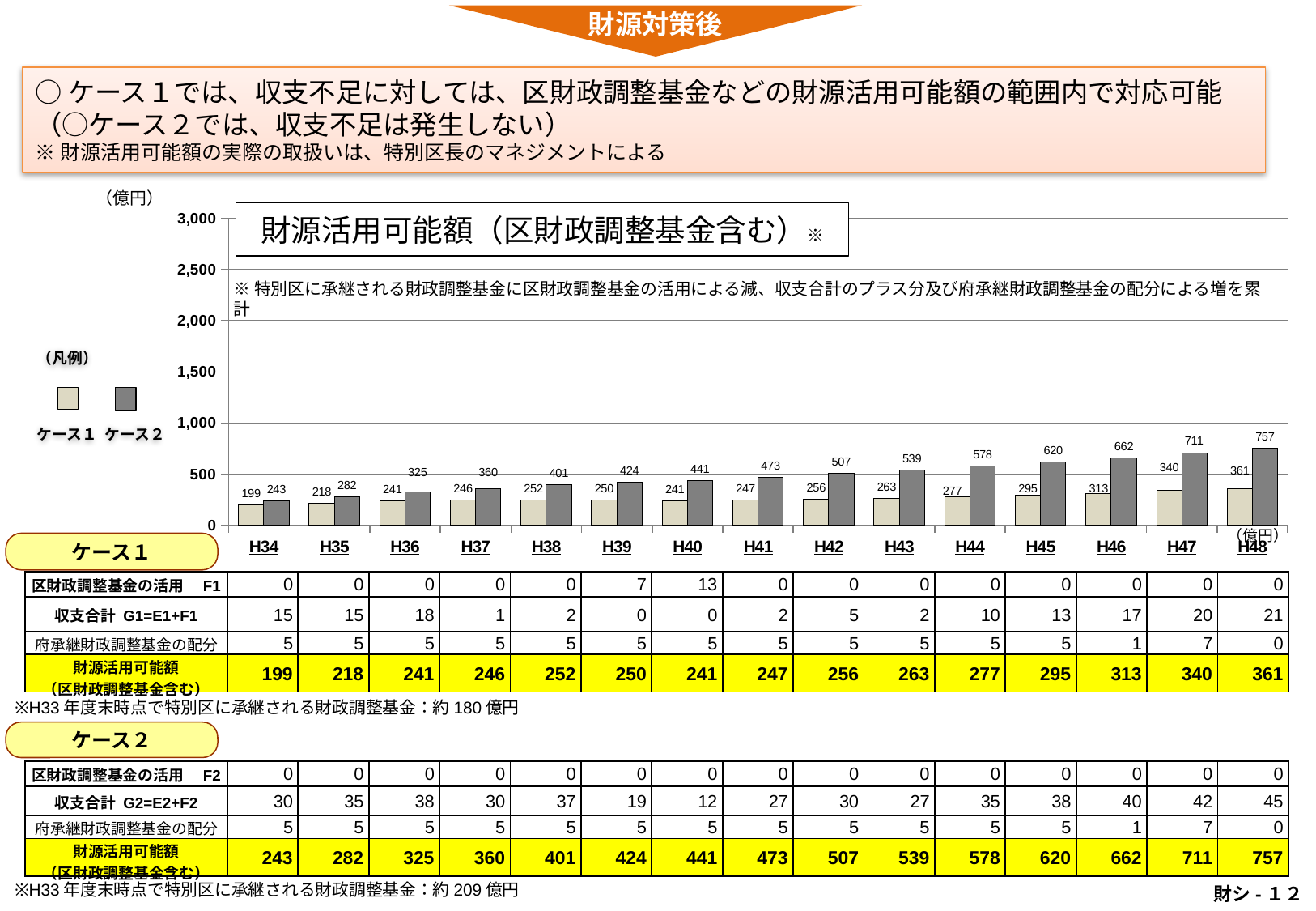

財源対策後

○ケース１では、収支不足に対しては、区財政調整基金などの財源活用可能額の範囲内で対応可能
（○ケース２では、収支不足は発生しない）
※財源活用可能額の実際の取扱いは、特別区長のマネジメントによる
（億円）

### Chart

| Category | 特別区承継財調基金
＋財源活用可能額（累計） | 特別区承継財調基金
＋財源活用可能額（累計） |
|---|---|---|
| H34 | 198.9155182454939 | 243.24997264205157 |
| H35 | 218.41940062070222 | 282.3459250172599 |
| H36 | 240.537069950087 | 325.17404434664473 |
| H37 | 246.01718796180887 | 359.9661523583666 |
| H38 | 252.08364024063815 | 401.3539446371959 |
| H39 | 249.73825475295394 | 424.40015914951175 |
| H40 | 240.8271905198846 | 440.8806849164425 |
| H41 | 247.27629878068893 | 472.72139317724685 |
| H42 | 256.4678001566212 | 507.30449455317915 |
| H43 | 262.7286021622712 | 538.9568965588292 |
| H44 | 277.1934725484563 | 578.3728569450142 |
| H45 | 295.1771470874874 | 620.4689614840452 |
| H46 | 313.3131092460841 | 661.8257736426418 |
| H47 | 339.98738466169647 | 711.2573890582541 |
| H48 | 361.4143517934147 | 756.5639061899724 |
財源活用可能額（区財政調整基金含む）※
※特別区に承継される財政調整基金に区財政調整基金の活用による減、収支合計のプラス分及び府承継財政調整基金の配分による増を累計
（凡例）

ケース２
ケース１
（億円）
ケース１
| 区財政調整基金の活用　F1 | 0 | 0 | 0 | 0 | 0 | 7 | 13 | 0 | 0 | 0 | 0 | 0 | 0 | 0 | 0 |
| --- | --- | --- | --- | --- | --- | --- | --- | --- | --- | --- | --- | --- | --- | --- | --- |
| 収支合計 G1=E1+F1 | 15 | 15 | 18 | 1 | 2 | 0 | 0 | 2 | 5 | 2 | 10 | 13 | 17 | 20 | 21 |
| 府承継財政調整基金の配分 | 5 | 5 | 5 | 5 | 5 | 5 | 5 | 5 | 5 | 5 | 5 | 5 | 1 | 7 | 0 |
| 財源活用可能額 （区財政調整基金含む） | 199 | 218 | 241 | 246 | 252 | 250 | 241 | 247 | 256 | 263 | 277 | 295 | 313 | 340 | 361 |
※H33年度末時点で特別区に承継される財政調整基金：約180億円
ケース２
| 区財政調整基金の活用　F2 | 0 | 0 | 0 | 0 | 0 | 0 | 0 | 0 | 0 | 0 | 0 | 0 | 0 | 0 | 0 |
| --- | --- | --- | --- | --- | --- | --- | --- | --- | --- | --- | --- | --- | --- | --- | --- |
| 収支合計 G2=E2+F2 | 30 | 35 | 38 | 30 | 37 | 19 | 12 | 27 | 30 | 27 | 35 | 38 | 40 | 42 | 45 |
| 府承継財政調整基金の配分 | 5 | 5 | 5 | 5 | 5 | 5 | 5 | 5 | 5 | 5 | 5 | 5 | 1 | 7 | 0 |
| 財源活用可能額 （区財政調整基金含む） | 243 | 282 | 325 | 360 | 401 | 424 | 441 | 473 | 507 | 539 | 578 | 620 | 662 | 711 | 757 |
※H33年度末時点で特別区に承継される財政調整基金：約209億円
 財シ-１２